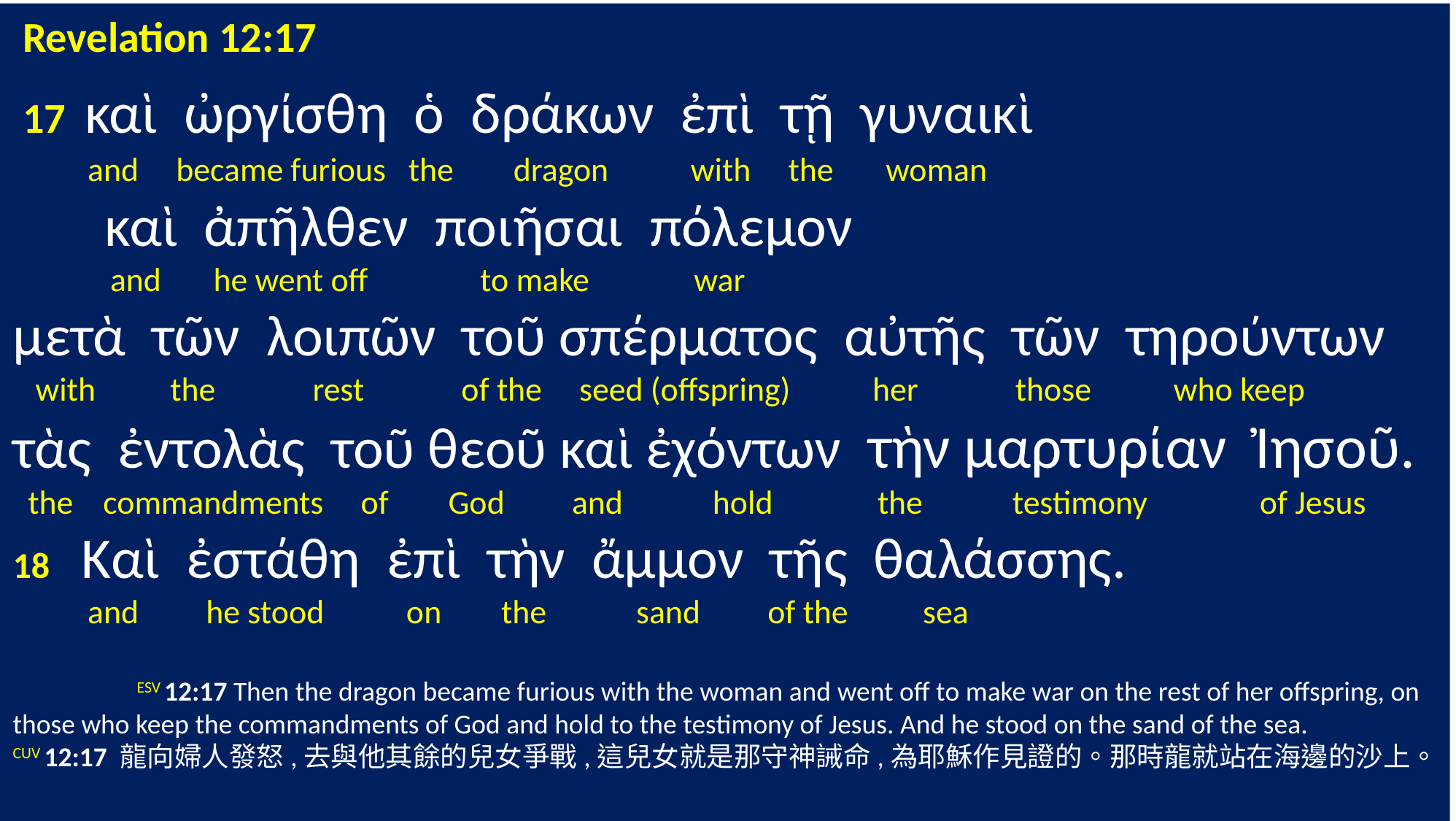

Revelation 12:17

 17  καὶ  ὠργίσθη  ὁ  δράκων  ἐπὶ  τῇ  γυναικὶ
          and     became furious   the        dragon           with     the       woman
       καὶ  ἀπῆλθεν  ποιῆσαι  πόλεμον
             and       he went off               to make              war
μετὰ  τῶν  λοιπῶν  τοῦ σπέρματος  αὐτῆς  τῶν  τηρούντων
   with          the             rest             of the     seed (offspring)           her             those           who keep
τὰς  ἐντολὰς  τοῦ θεοῦ καὶ ἐχόντων  τὴν μαρτυρίαν  Ἰησοῦ.
  the    commandments     of        God         and            hold              the            testimony               of Jesus
18   Καὶ  ἐστάθη  ἐπὶ  τὴν  ἄμμον  τῆς  θαλάσσης.
          and         he stood           on        the            sand         of the          sea

	    ESV 12:17 Then the dragon became furious with the woman and went off to make war on the rest of her offspring, on those who keep the commandments of God and hold to the testimony of Jesus. And he stood on the sand of the sea.
CUV 12:17 龍向婦人發怒,去與他其餘的兒女爭戰,這兒女就是那守神誡命,為耶穌作見證的。那時龍就站在海邊的沙上。